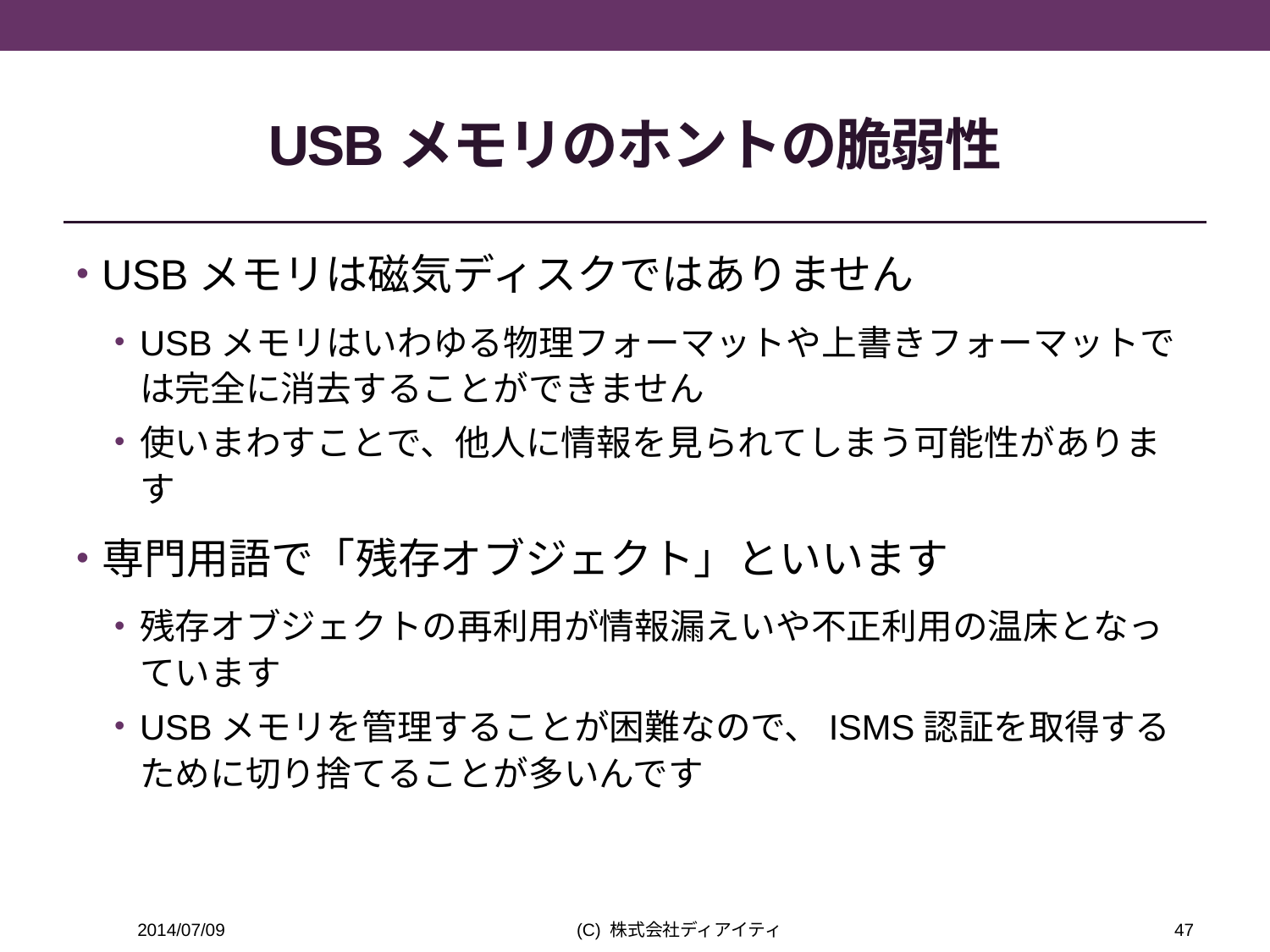

# USBメモリのホントの脆弱性
USBメモリは磁気ディスクではありません
USBメモリはいわゆる物理フォーマットや上書きフォーマットでは完全に消去することができません
使いまわすことで、他人に情報を見られてしまう可能性があります
専門用語で「残存オブジェクト」といいます
残存オブジェクトの再利用が情報漏えいや不正利用の温床となっています
USBメモリを管理することが困難なので、ISMS認証を取得するために切り捨てることが多いんです

2014/07/09
(C) 株式会社ディアイティ
47